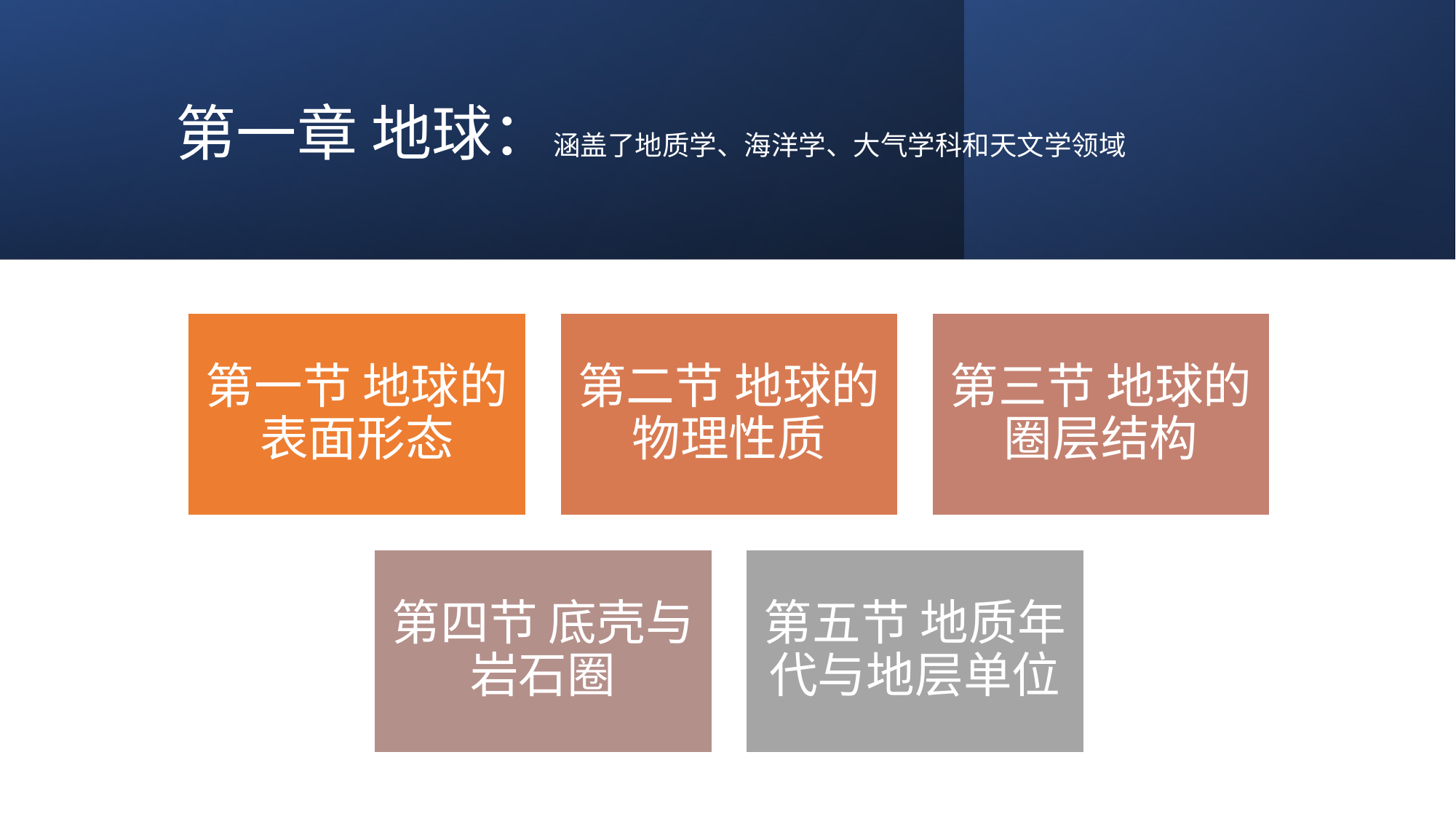

# 第一章 地球：涵盖了地质学、海洋学、大气学科和天文学领域
第一节 地球的表面形态
第二节 地球的物理性质
第三节 地球的圈层结构
第四节 底壳与岩石圈
第五节 地质年代与地层单位